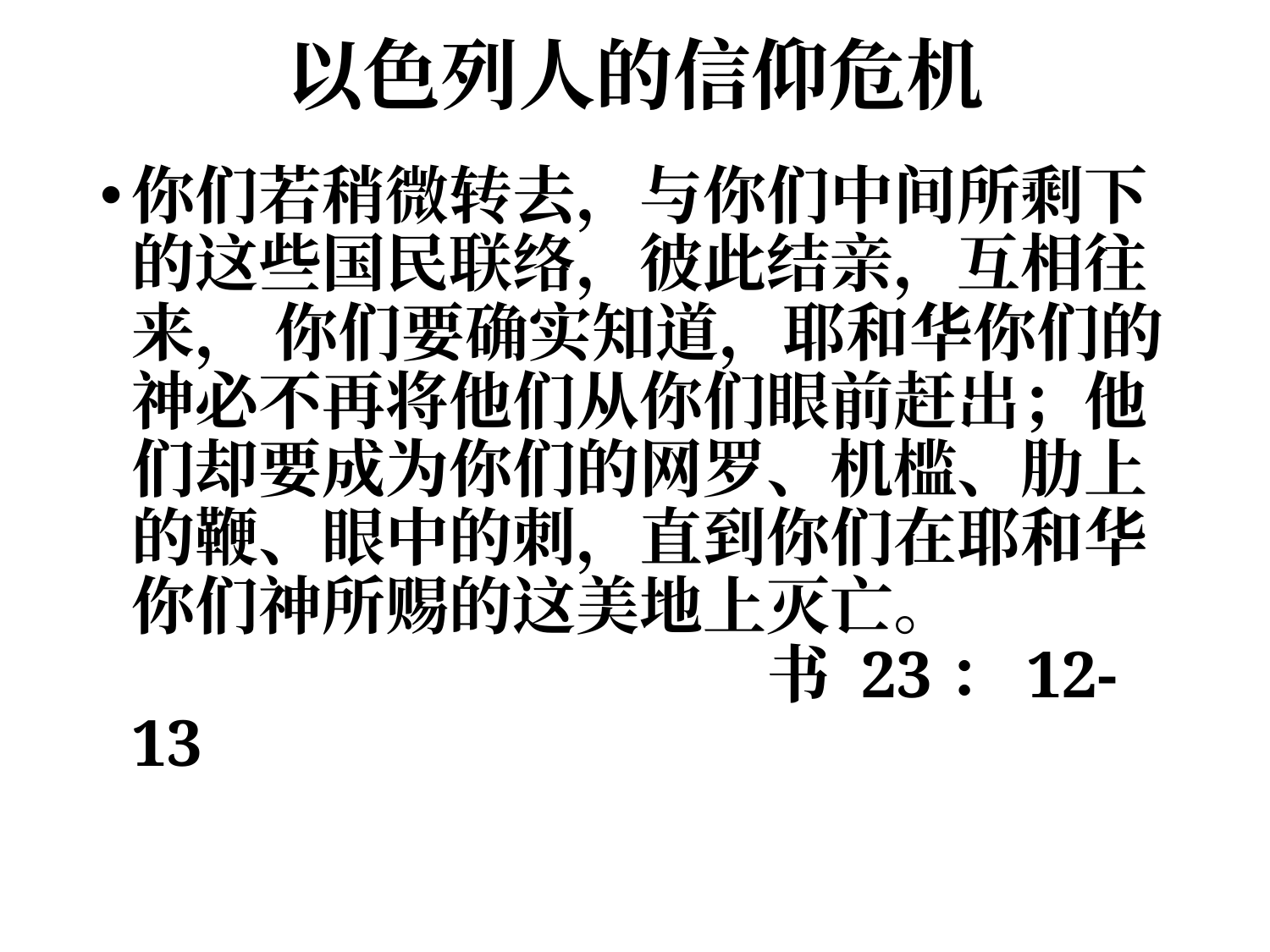

# 以色列人的信仰危机
你们若稍微转去，与你们中间所剩下的这些国民联络，彼此结亲，互相往来， 你们要确实知道，耶和华你们的神必不再将他们从你们眼前赶出；他们却要成为你们的网罗、机槛、肋上的鞭、眼中的刺，直到你们在耶和华你们神所赐的这美地上灭亡。							书 23：12-13